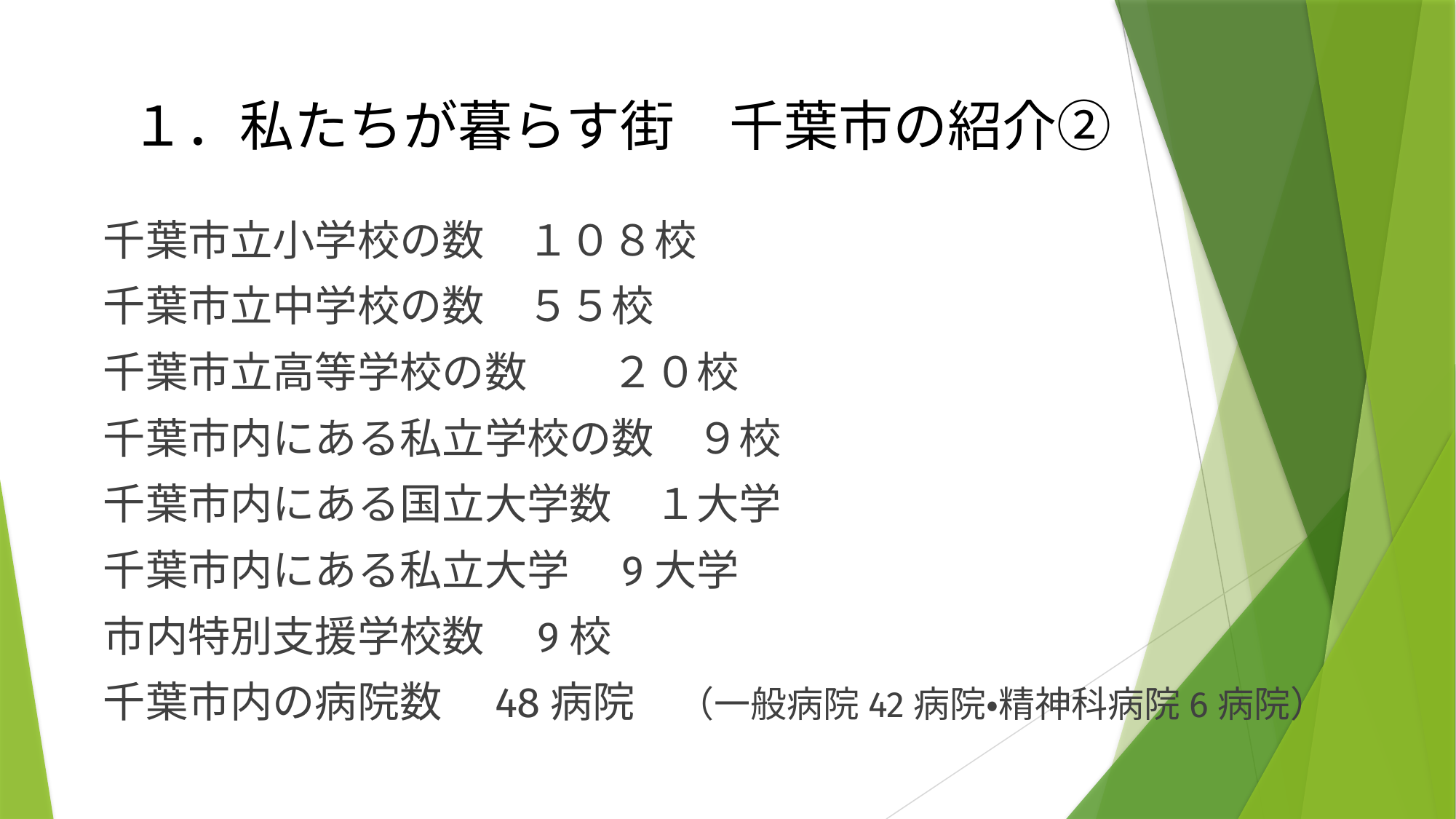

１．私たちが暮らす街　千葉市の紹介②
　千葉市立小学校の数　１０８校
　千葉市立中学校の数　５５校
　千葉市立高等学校の数　　２０校
　千葉市内にある私立学校の数　９校
　千葉市内にある国立大学数　１大学
　千葉市内にある私立大学　9大学
　市内特別支援学校数　9校
　千葉市内の病院数　48病院　（一般病院42病院・精神科病院6病院）